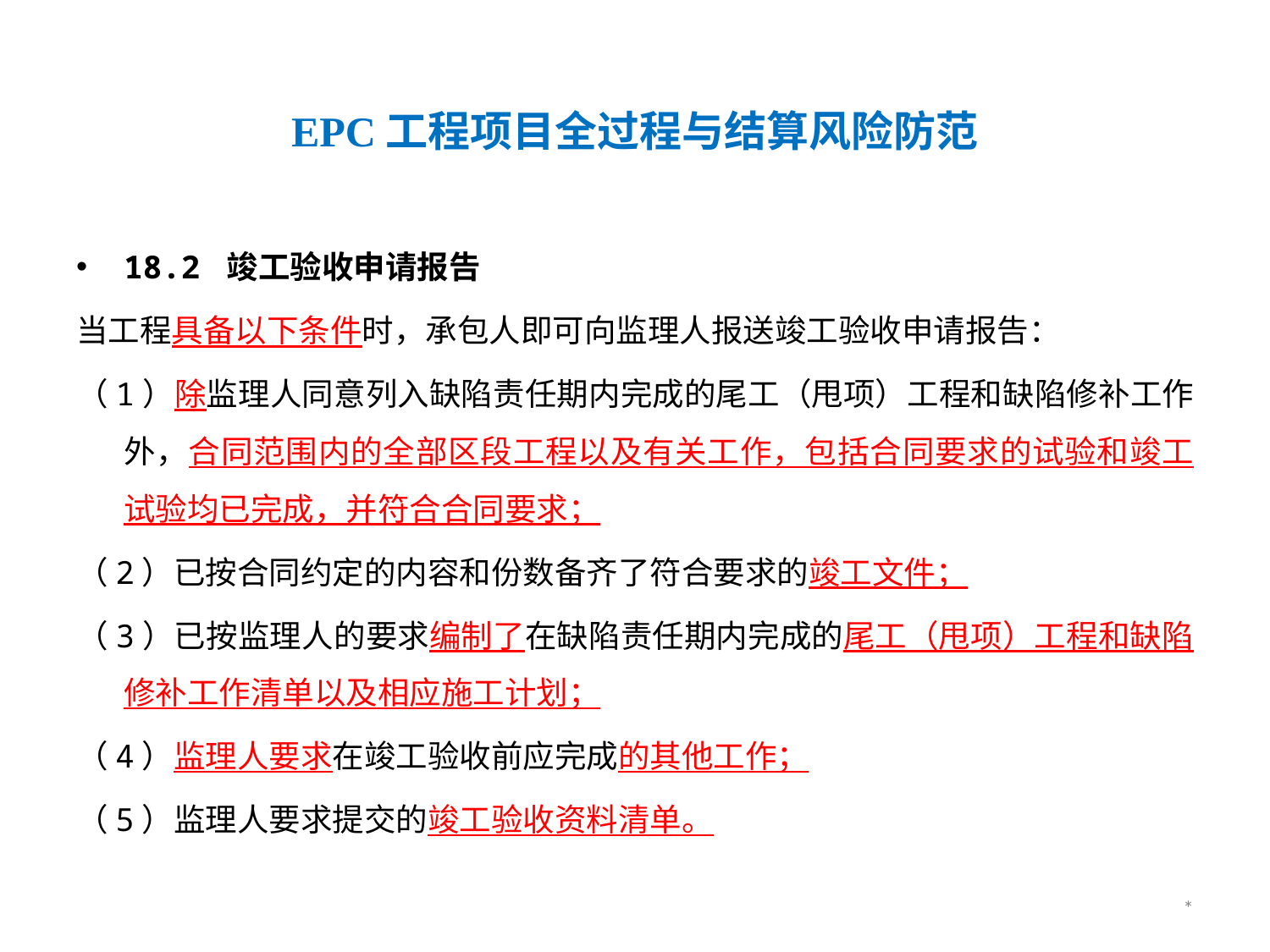

# EPC工程项目全过程与结算风险防范
18.2 竣工验收申请报告
当工程具备以下条件时，承包人即可向监理人报送竣工验收申请报告：
（1）除监理人同意列入缺陷责任期内完成的尾工（甩项）工程和缺陷修补工作外，合同范围内的全部区段工程以及有关工作，包括合同要求的试验和竣工试验均已完成，并符合合同要求；
（2）已按合同约定的内容和份数备齐了符合要求的竣工文件；
（3）已按监理人的要求编制了在缺陷责任期内完成的尾工（甩项）工程和缺陷修补工作清单以及相应施工计划；
（4）监理人要求在竣工验收前应完成的其他工作；
（5）监理人要求提交的竣工验收资料清单。
*